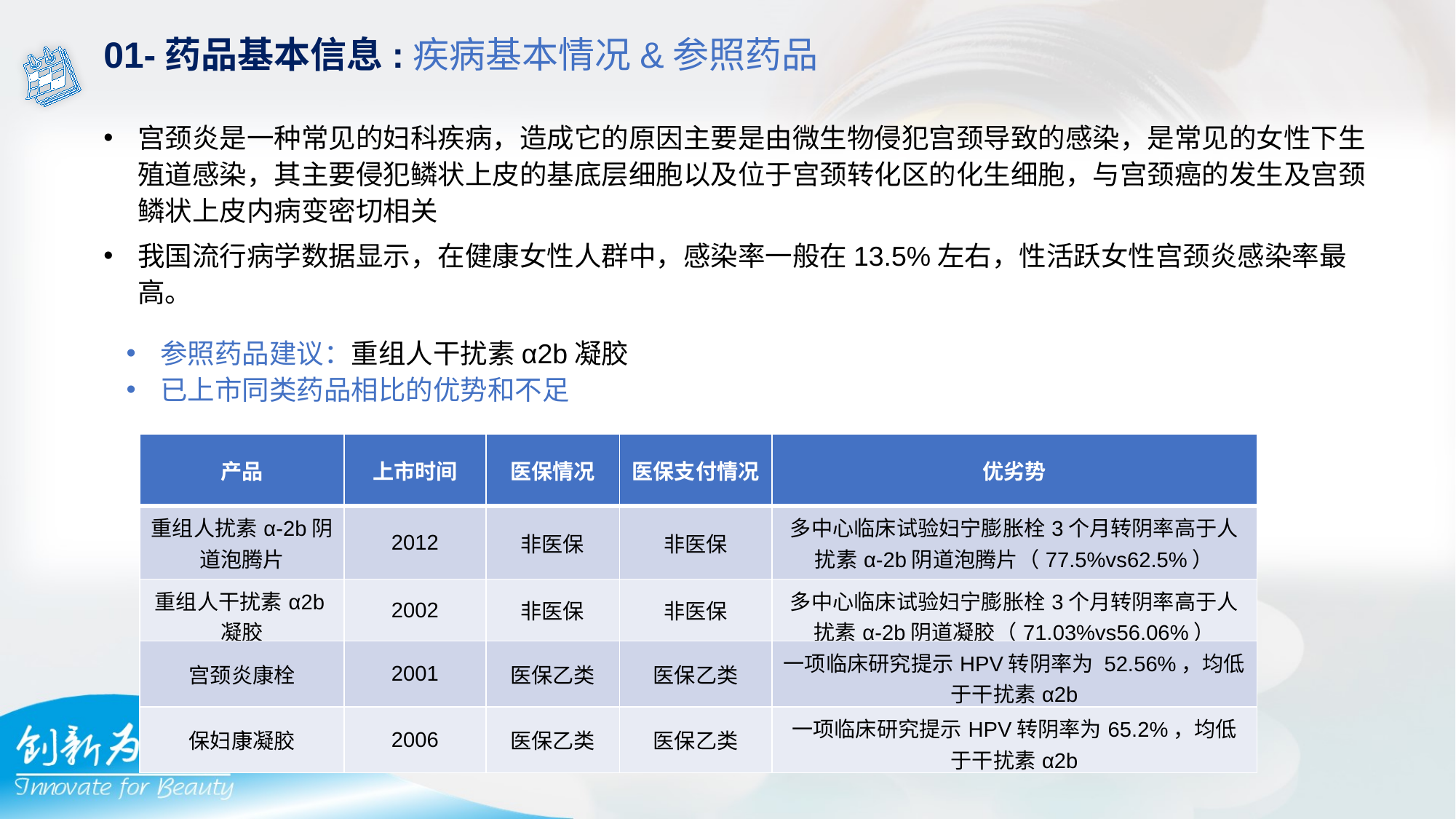

01-药品基本信息:疾病基本情况&参照药品
宫颈炎是一种常见的妇科疾病，造成它的原因主要是由微生物侵犯宫颈导致的感染，是常见的女性下生殖道感染，其主要侵犯鳞状上皮的基底层细胞以及位于宫颈转化区的化生细胞，与宫颈癌的发生及宫颈鳞状上皮内病变密切相关
我国流行病学数据显示，在健康女性人群中，感染率一般在13.5%左右，性活跃女性宫颈炎感染率最高。
参照药品建议：重组人干扰素α2b凝胶
已上市同类药品相比的优势和不足
| 产品 | 上市时间 | 医保情况 | 医保支付情况 | 优劣势 |
| --- | --- | --- | --- | --- |
| 重组人扰素α-2b阴道泡腾片 | 2012 | 非医保 | 非医保 | 多中心临床试验妇宁膨胀栓3个月转阴率高于人扰素α-2b阴道泡腾片（77.5%vs62.5%） |
| 重组人干扰素α2b凝胶 | 2002 | 非医保 | 非医保 | 多中心临床试验妇宁膨胀栓3个月转阴率高于人扰素α-2b阴道凝胶（71.03%vs56.06%） |
| 宫颈炎康栓 | 2001 | 医保乙类 | 医保乙类 | 一项临床研究提示HPV转阴率为 52.56%，均低于干扰素α2b |
| 保妇康凝胶 | 2006 | 医保乙类 | 医保乙类 | 一项临床研究提示HPV转阴率为65.2%，均低于干扰素α2b |